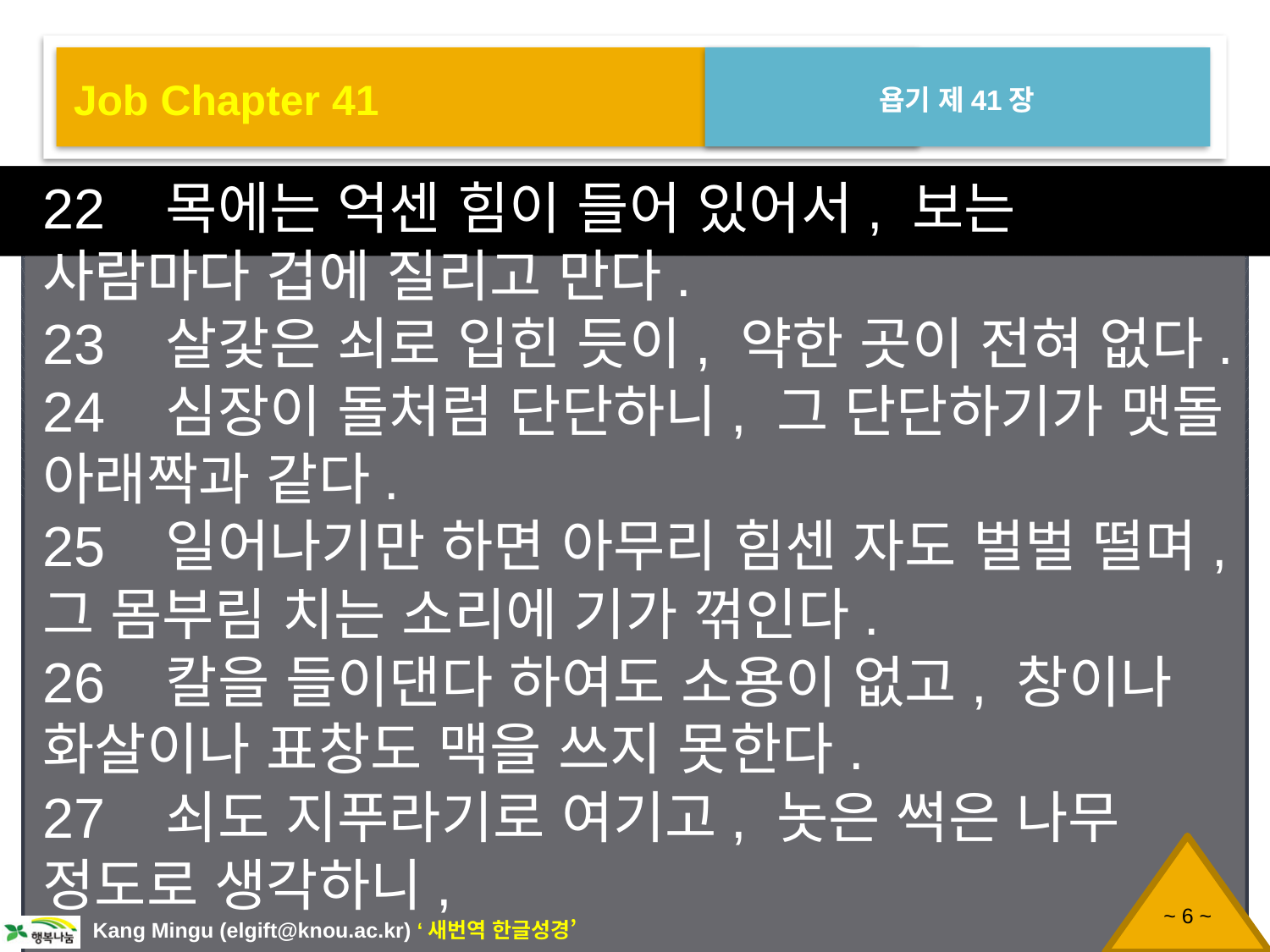

Job Chapter 41
욥기 제41장
22   목에는 억센 힘이 들어 있어서, 보는 사람마다 겁에 질리고 만다.
23   살갗은 쇠로 입힌 듯이, 약한 곳이 전혀 없다.
24   심장이 돌처럼 단단하니, 그 단단하기가 맷돌 아래짝과 같다.
25   일어나기만 하면 아무리 힘센 자도 벌벌 떨며, 그 몸부림 치는 소리에 기가 꺾인다.
26   칼을 들이댄다 하여도 소용이 없고, 창이나 화살이나 표창도 맥을 쓰지 못한다.
27   쇠도 지푸라기로 여기고, 놋은 썩은 나무 정도로 생각하니,